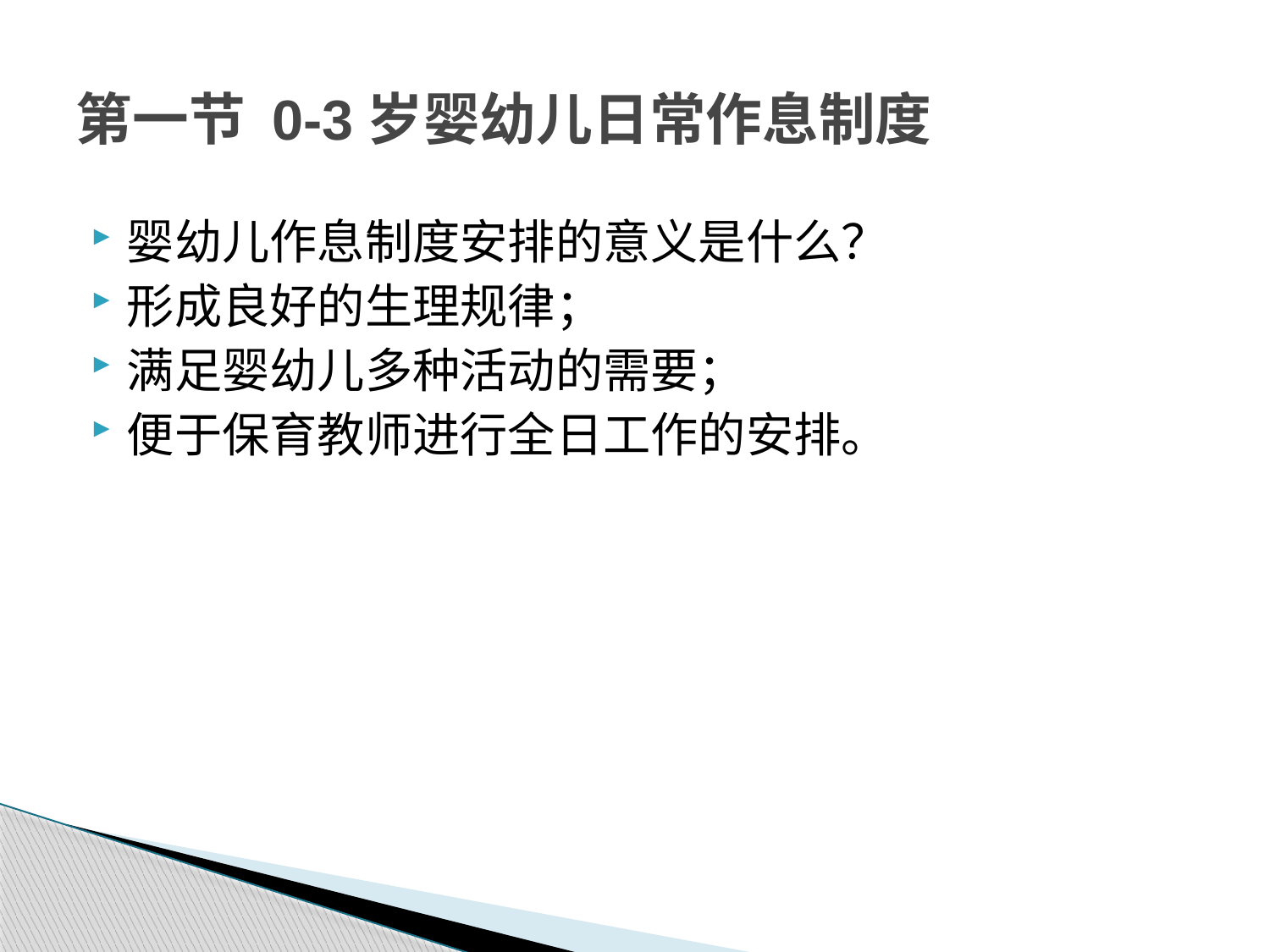

# 第一节 0-3岁婴幼儿日常作息制度
婴幼儿作息制度安排的意义是什么？
形成良好的生理规律；
满足婴幼儿多种活动的需要；
便于保育教师进行全日工作的安排。